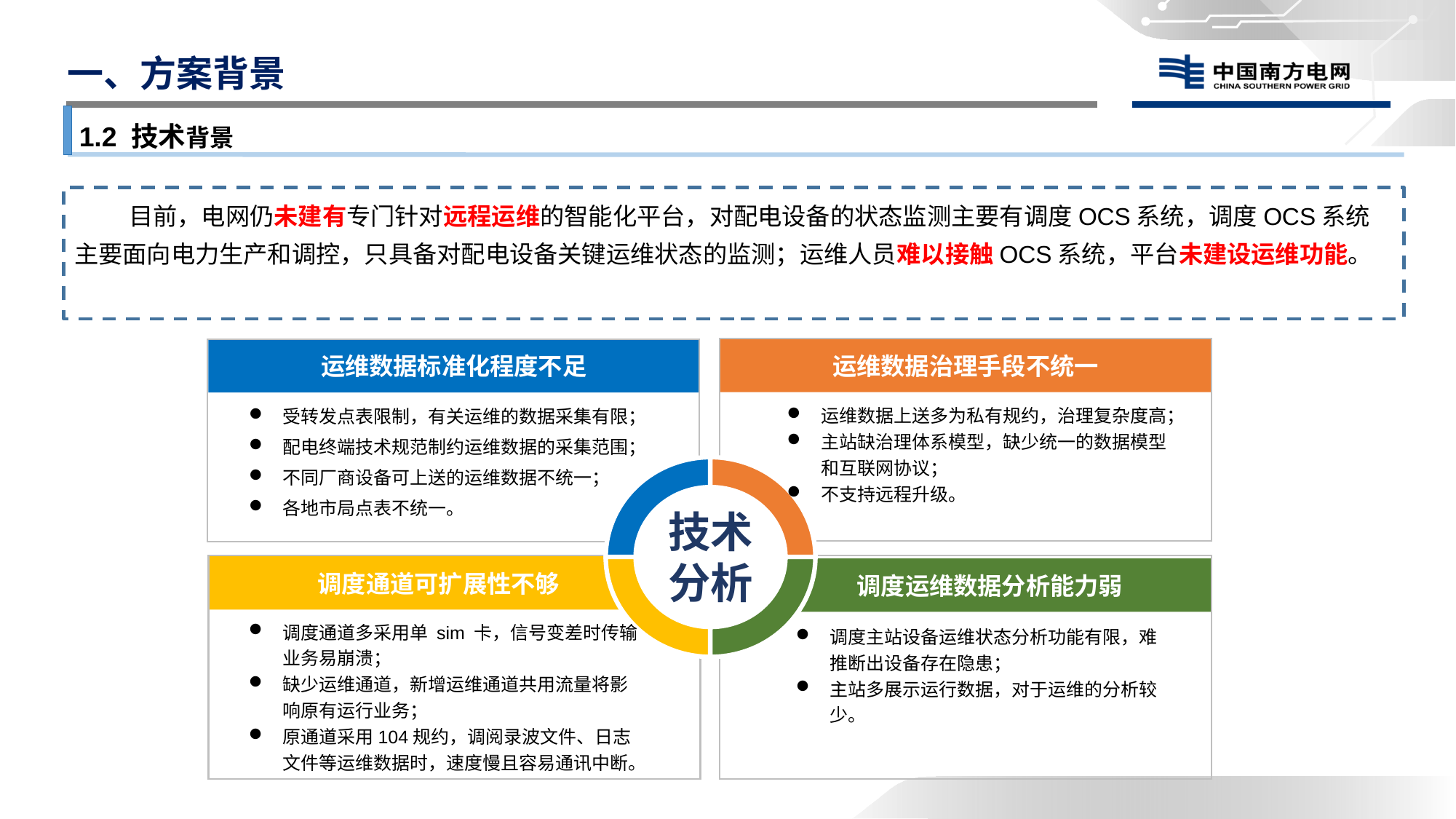

一、方案背景

1.2 技术背景
目前，电网仍未建有专门针对远程运维的智能化平台，对配电设备的状态监测主要有调度OCS系统，调度OCS系统主要面向电力生产和调控，只具备对配电设备关键运维状态的监测；运维人员难以接触OCS系统，平台未建设运维功能。

运维数据治理手段不统一

运维数据标准化程度不足

调度通道可扩展性不够
调度运维数据分析能力弱

技术
分析
受转发点表限制，有关运维的数据采集有限；
配电终端技术规范制约运维数据的采集范围；
不同厂商设备可上送的运维数据不统一；
各地市局点表不统一。
运维数据上送多为私有规约，治理复杂度高；
主站缺治理体系模型，缺少统一的数据模型和互联网协议；
不支持远程升级。
调度通道多采用单 sim 卡，信号变差时传输业务易崩溃；
缺少运维通道，新增运维通道共用流量将影响原有运行业务；
原通道采用104规约，调阅录波文件、日志文件等运维数据时，速度慢且容易通讯中断。
调度主站设备运维状态分析功能有限，难推断出设备存在隐患；
主站多展示运行数据，对于运维的分析较少。